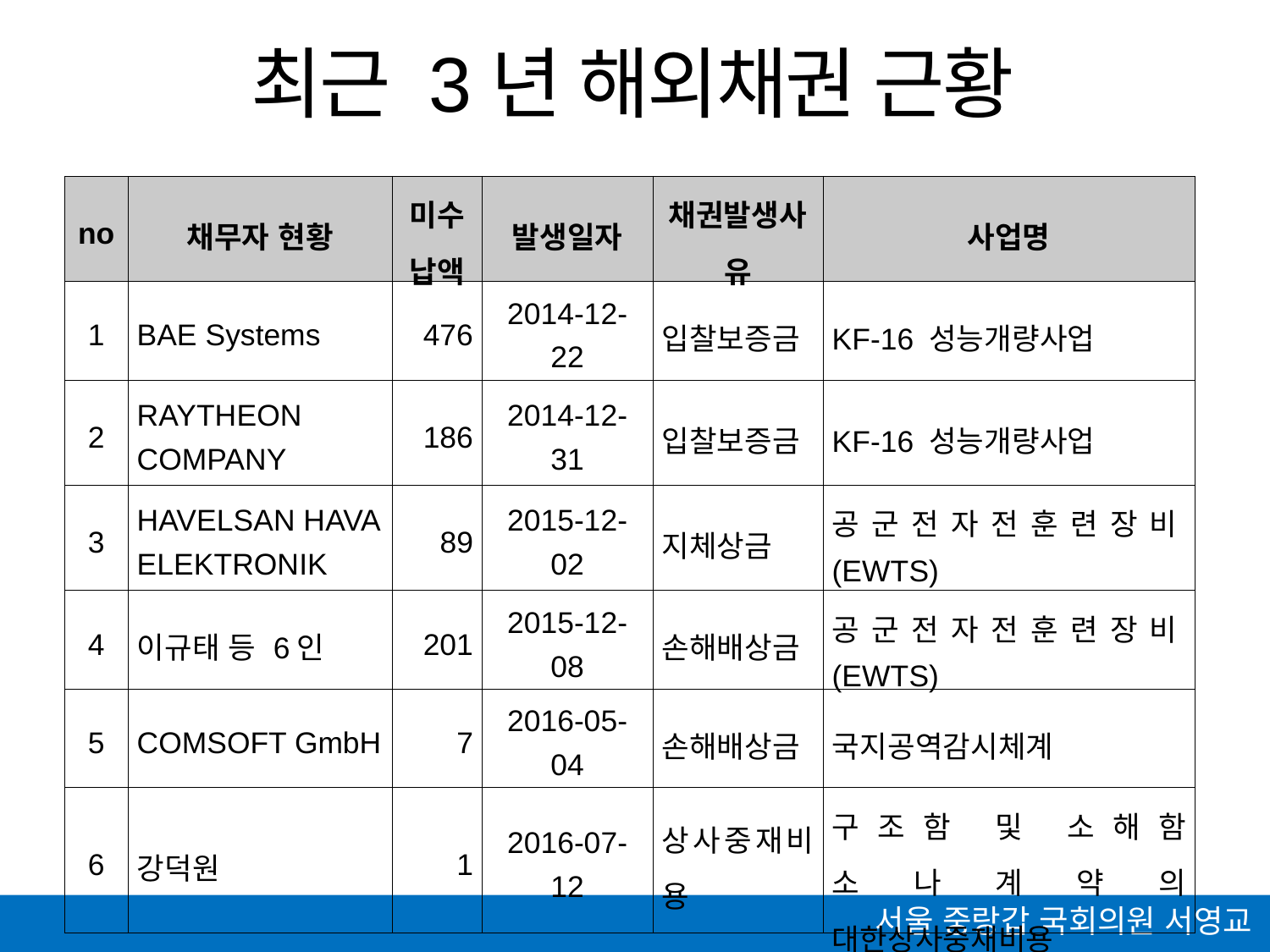

# 최근 3년 해외채권 근황
| no | 채무자 현황 | 미수납액 | 발생일자 | 채권발생사유 | 사업명 |
| --- | --- | --- | --- | --- | --- |
| 1 | BAE Systems | 476 | 2014-12-22 | 입찰보증금 | KF-16 성능개량사업 |
| 2 | RAYTHEON COMPANY | 186 | 2014-12-31 | 입찰보증금 | KF-16 성능개량사업 |
| 3 | HAVELSAN HAVA ELEKTRONIK | 89 | 2015-12-02 | 지체상금 | 공군전자전훈련장비(EWTS) |
| 4 | 이규태 등 6인 | 201 | 2015-12-08 | 손해배상금 | 공군전자전훈련장비(EWTS) |
| 5 | COMSOFT GmbH | 7 | 2016-05-04 | 손해배상금 | 국지공역감시체계 |
| 6 | 강덕원 | 1 | 2016-07-12 | 상사중재비용 | 구조함 및 소해함 소나계약의 대한상사중재비용 |

서울 중랑갑 국회의원 서영교